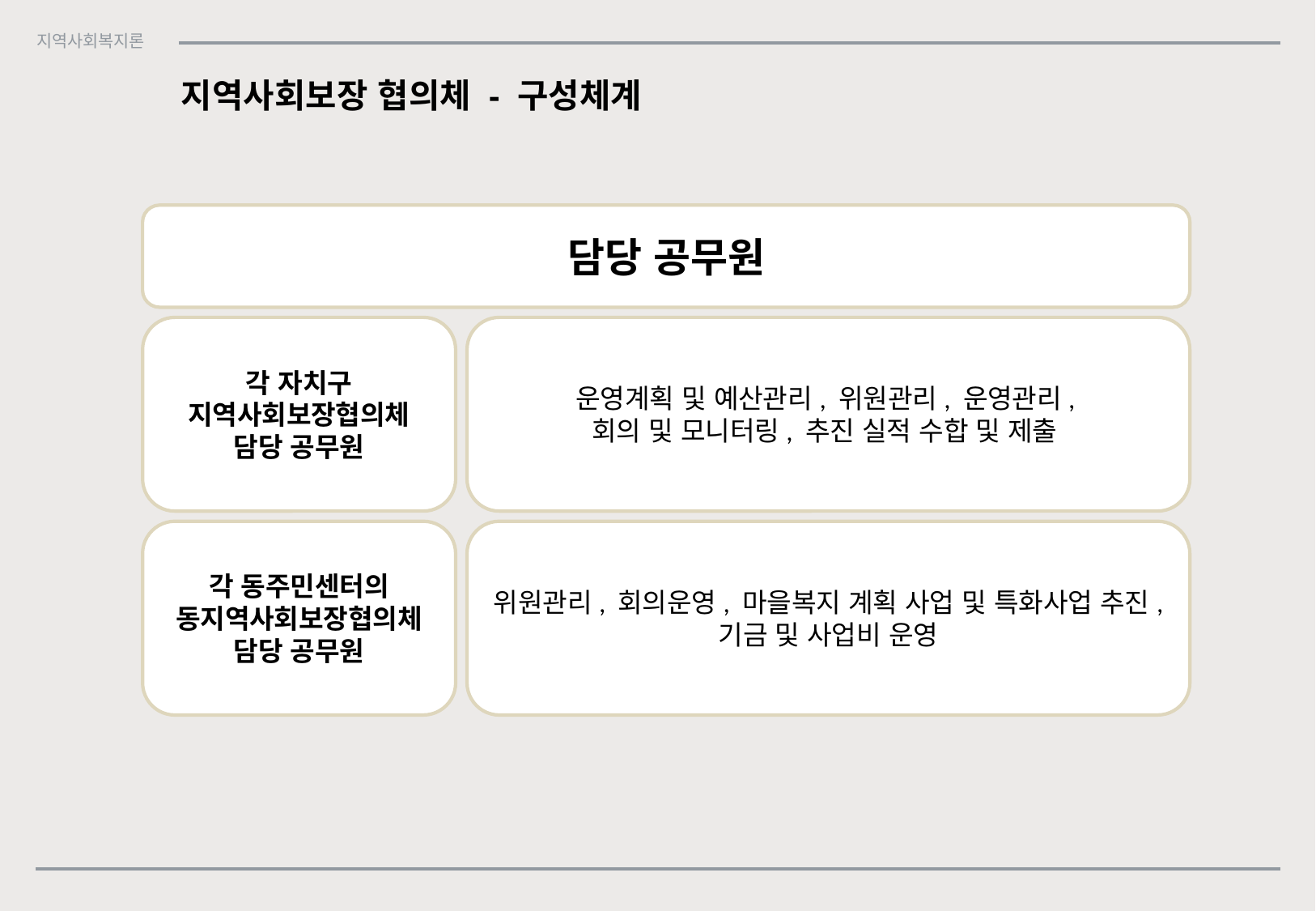

지역사회보장 협의체 - 구성체계
담당 공무원
각 자치구 지역사회보장협의체
담당 공무원
운영계획 및 예산관리, 위원관리, 운영관리,
회의 및 모니터링, 추진 실적 수합 및 제출
각 동주민센터의
동지역사회보장협의체
담당 공무원
위원관리, 회의운영, 마을복지 계획 사업 및 특화사업 추진, 기금 및 사업비 운영